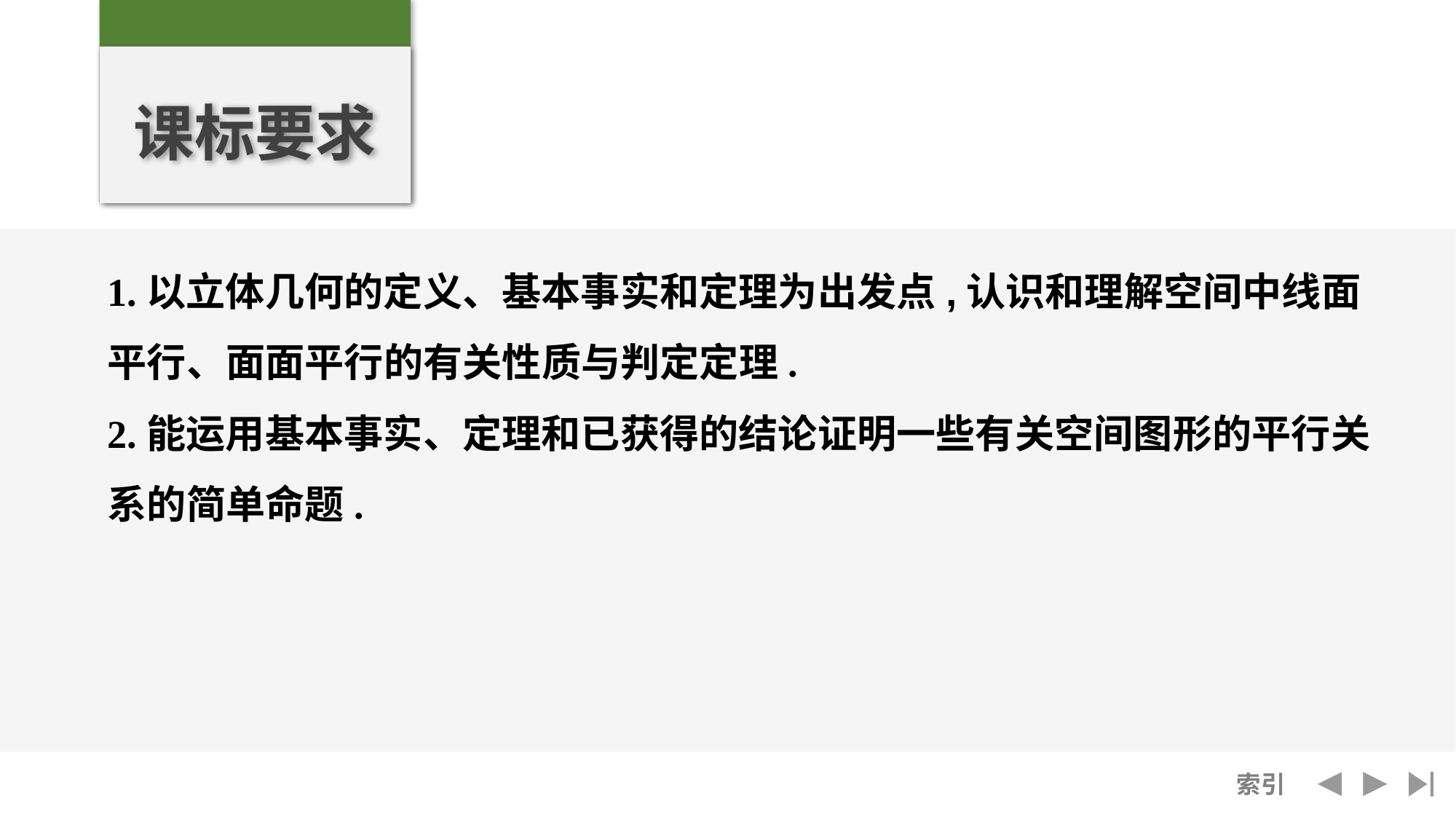

1.以立体几何的定义、基本事实和定理为出发点,认识和理解空间中线面平行、面面平行的有关性质与判定定理.
2.能运用基本事实、定理和已获得的结论证明一些有关空间图形的平行关系的简单命题.